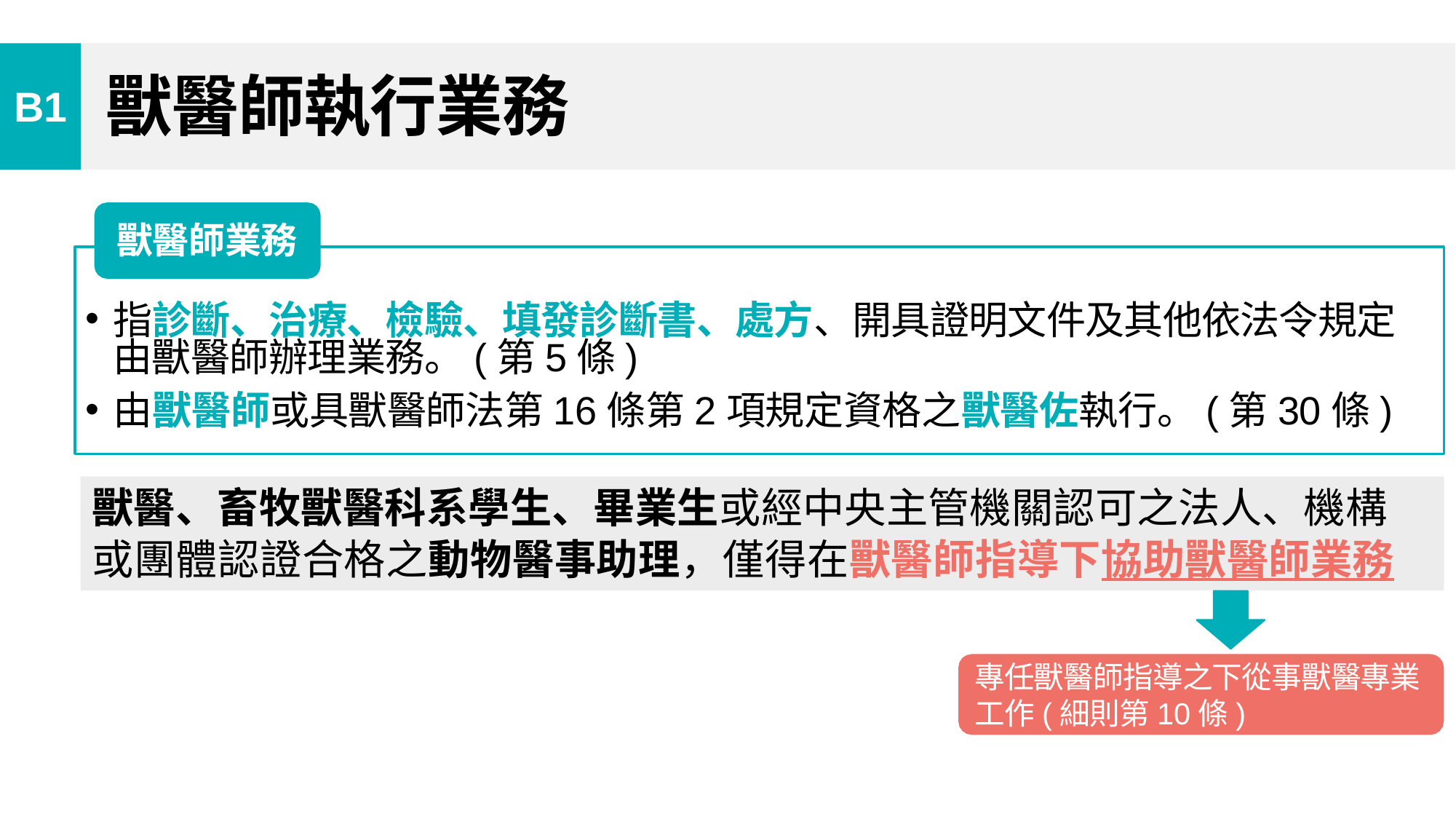

# 獸醫師執行業務
B1

獸醫師業務
指診斷、治療、檢驗、填發診斷書、處方、開具證明文件及其他依法令規定由獸醫師辦理業務。(第5條)
由獸醫師或具獸醫師法第16條第2項規定資格之獸醫佐執行。(第30條)

獸醫、畜牧獸醫科系學生、畢業生或經中央主管機關認可之法人、機構
或團體認證合格之動物醫事助理，僅得在獸醫師指導下協助獸醫師業務

專任獸醫師指導之下從事獸醫專業工作(細則第10條)